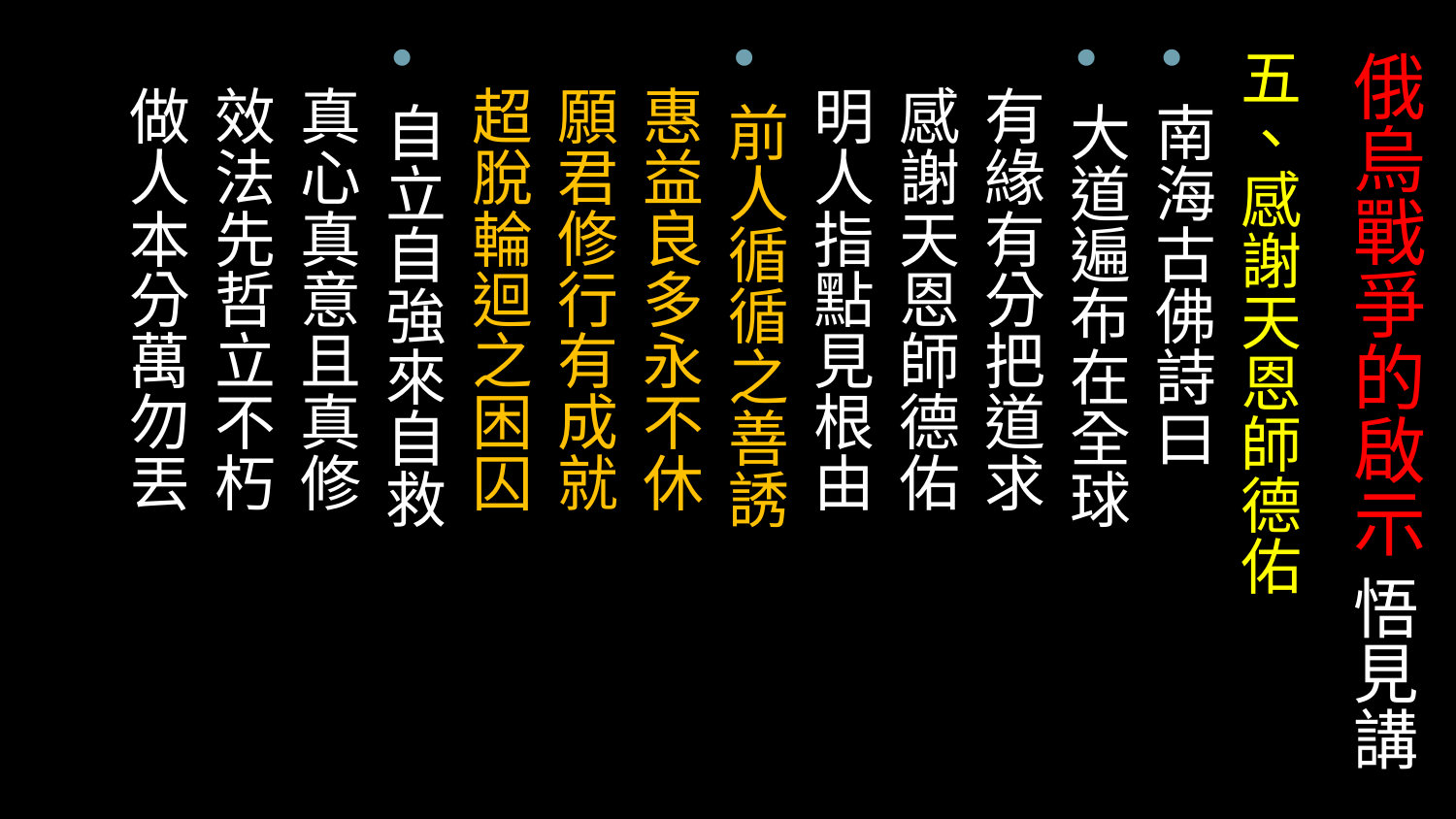

五、感謝天恩師德佑
南海古佛詩曰
大道遍布在全球
  有緣有分把道求
  感謝天恩師德佑
  明人指點見根由
前人循循之善誘
  惠益良多永不休
  願君修行有成就
  超脫輪迴之困囚
自立自強來自救
  真心真意且真修
  效法先哲立不朽
  做人本分萬勿丟

# 俄烏戰爭的啟示 悟見講